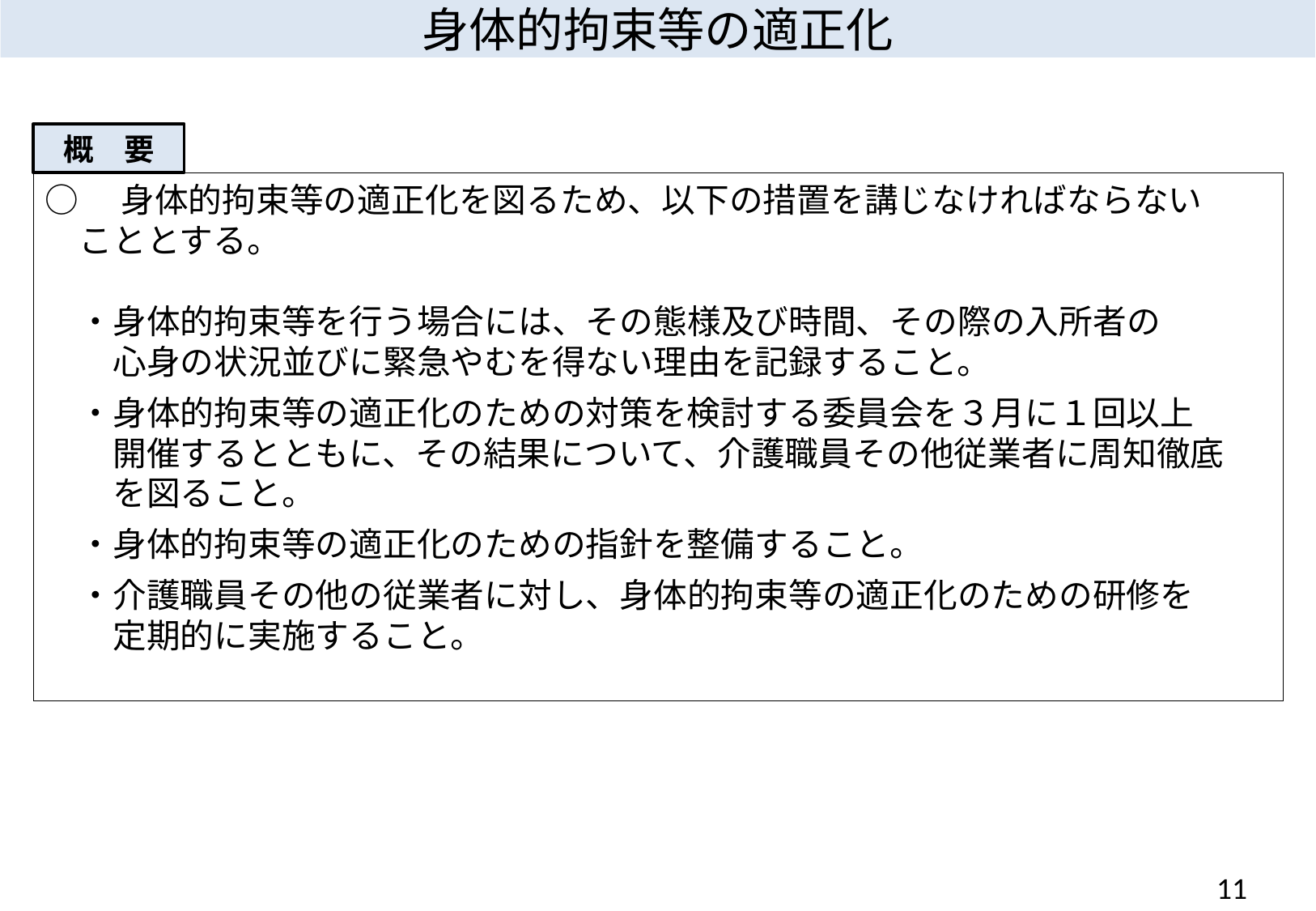

身体的拘束等の適正化
概　要
○　身体的拘束等の適正化を図るため、以下の措置を講じなければならない
　こととする。

　・身体的拘束等を行う場合には、その態様及び時間、その際の入所者の
　　心身の状況並びに緊急やむを得ない理由を記録すること。
　・身体的拘束等の適正化のための対策を検討する委員会を３月に１回以上
　　開催するとともに、その結果について、介護職員その他従業者に周知徹底
　　を図ること。
　・身体的拘束等の適正化のための指針を整備すること。
　・介護職員その他の従業者に対し、身体的拘束等の適正化のための研修を
　　定期的に実施すること。

11